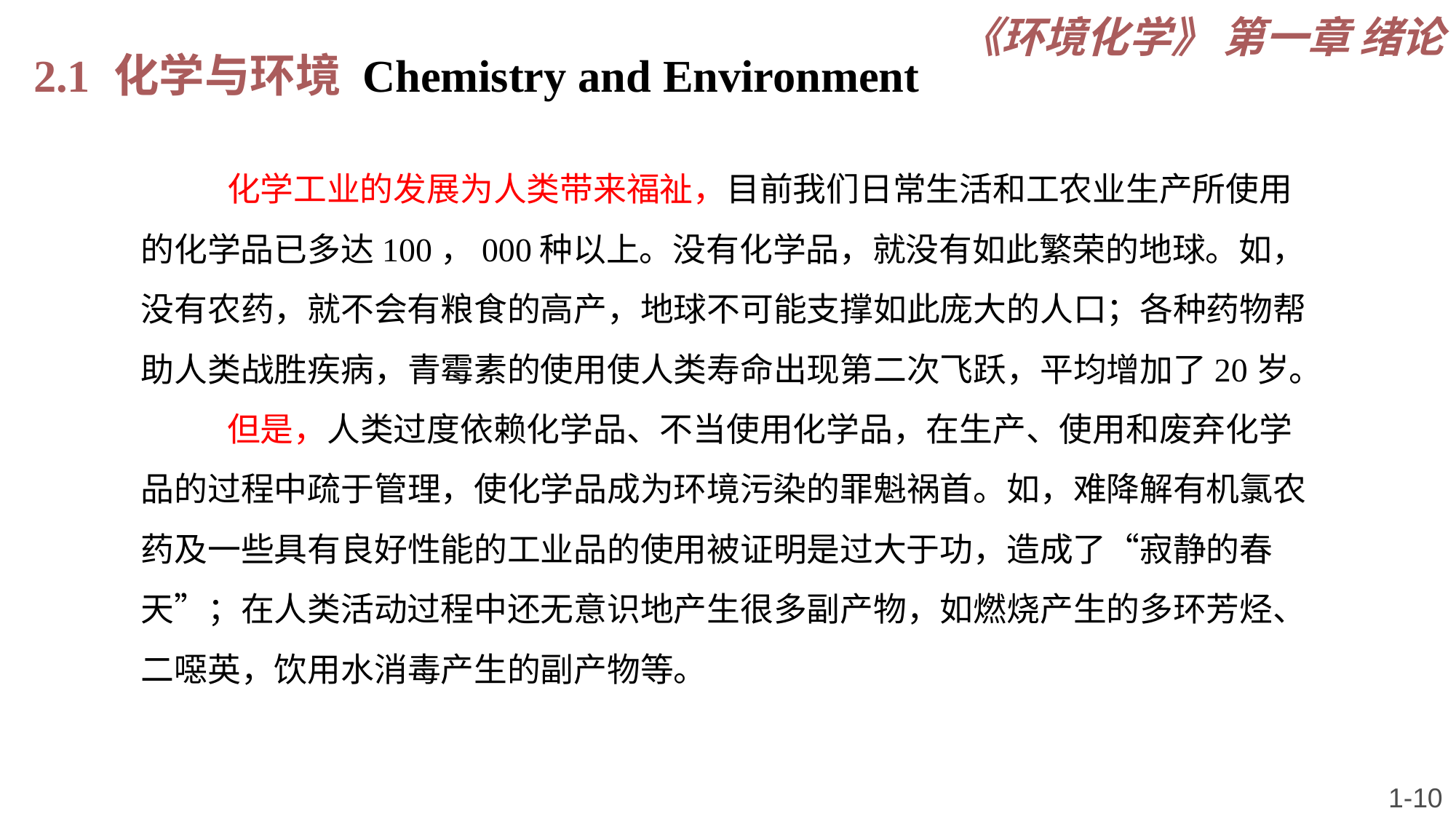

《环境化学》 第一章 绪论
2.1 化学与环境 Chemistry and Environment

化学工业的发展为人类带来福祉，目前我们日常生活和工农业生产所使用的化学品已多达100，000种以上。没有化学品，就没有如此繁荣的地球。如，没有农药，就不会有粮食的高产，地球不可能支撑如此庞大的人口；各种药物帮助人类战胜疾病，青霉素的使用使人类寿命出现第二次飞跃，平均增加了20岁。
但是，人类过度依赖化学品、不当使用化学品，在生产、使用和废弃化学品的过程中疏于管理，使化学品成为环境污染的罪魁祸首。如，难降解有机氯农药及一些具有良好性能的工业品的使用被证明是过大于功，造成了“寂静的春天”；在人类活动过程中还无意识地产生很多副产物，如燃烧产生的多环芳烃、二噁英，饮用水消毒产生的副产物等。

1-10